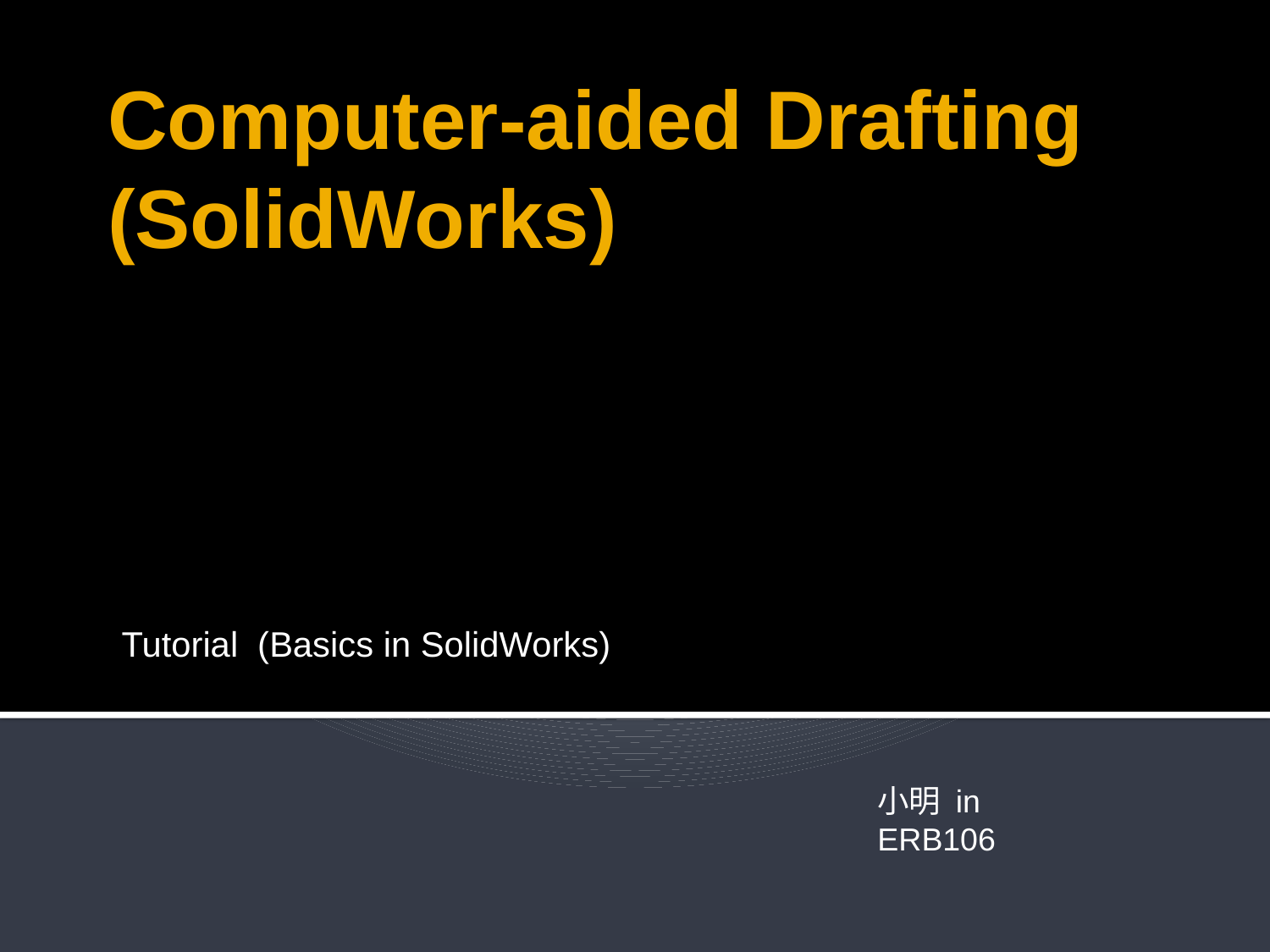

# Computer-aided Drafting (SolidWorks)
Tutorial  (Basics in SolidWorks)
小明 in ERB106